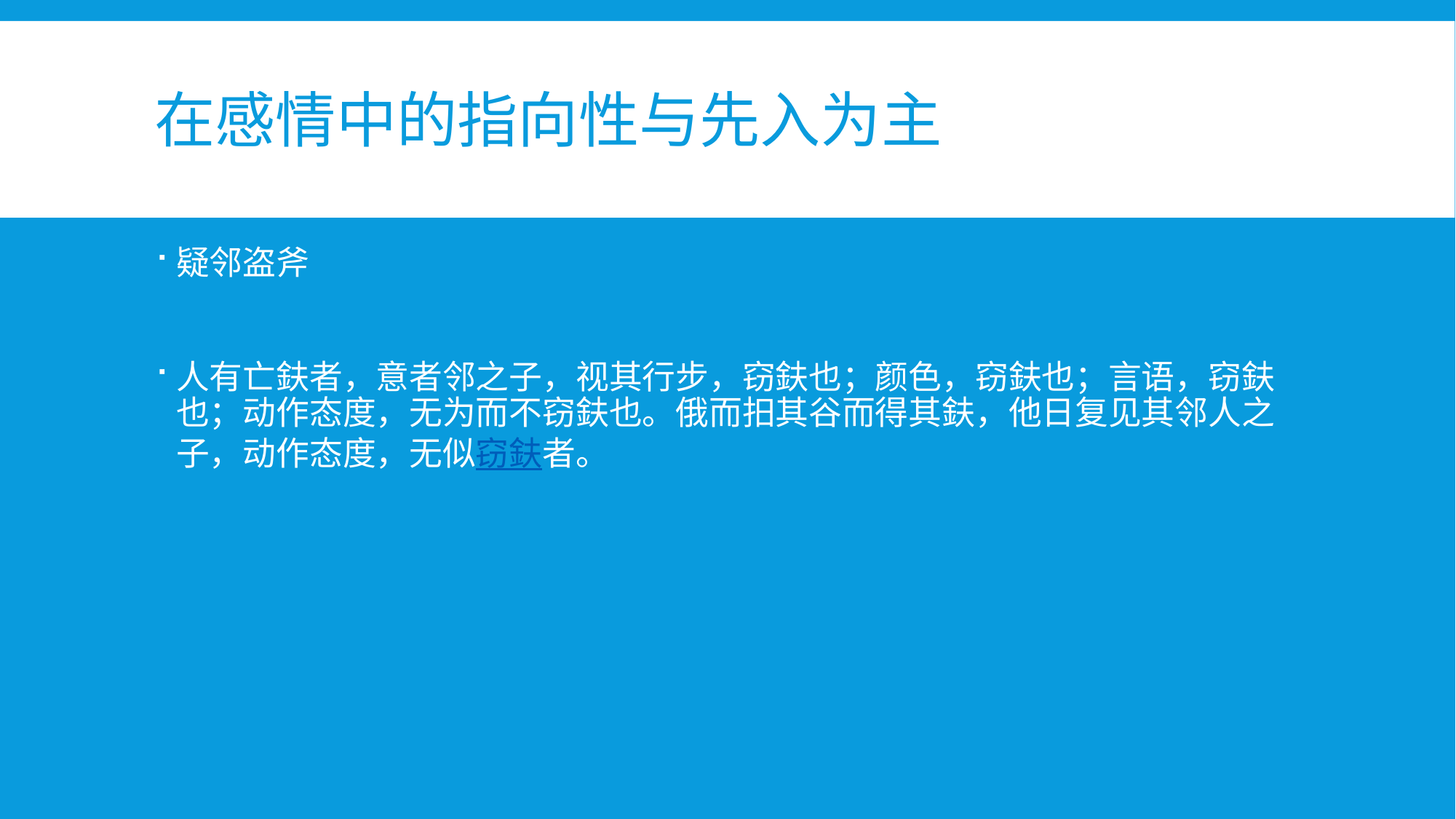

# 在感情中的指向性与先入为主
疑邻盗斧

人有亡鈇者，意者邻之子，视其行步，窃鈇也；颜色，窃鈇也；言语，窃鈇 也；动作态度，无为而不窃鈇也。俄而抇其谷而得其鈇，他日复见其邻人之子，动作态度，无似窃鈇者。